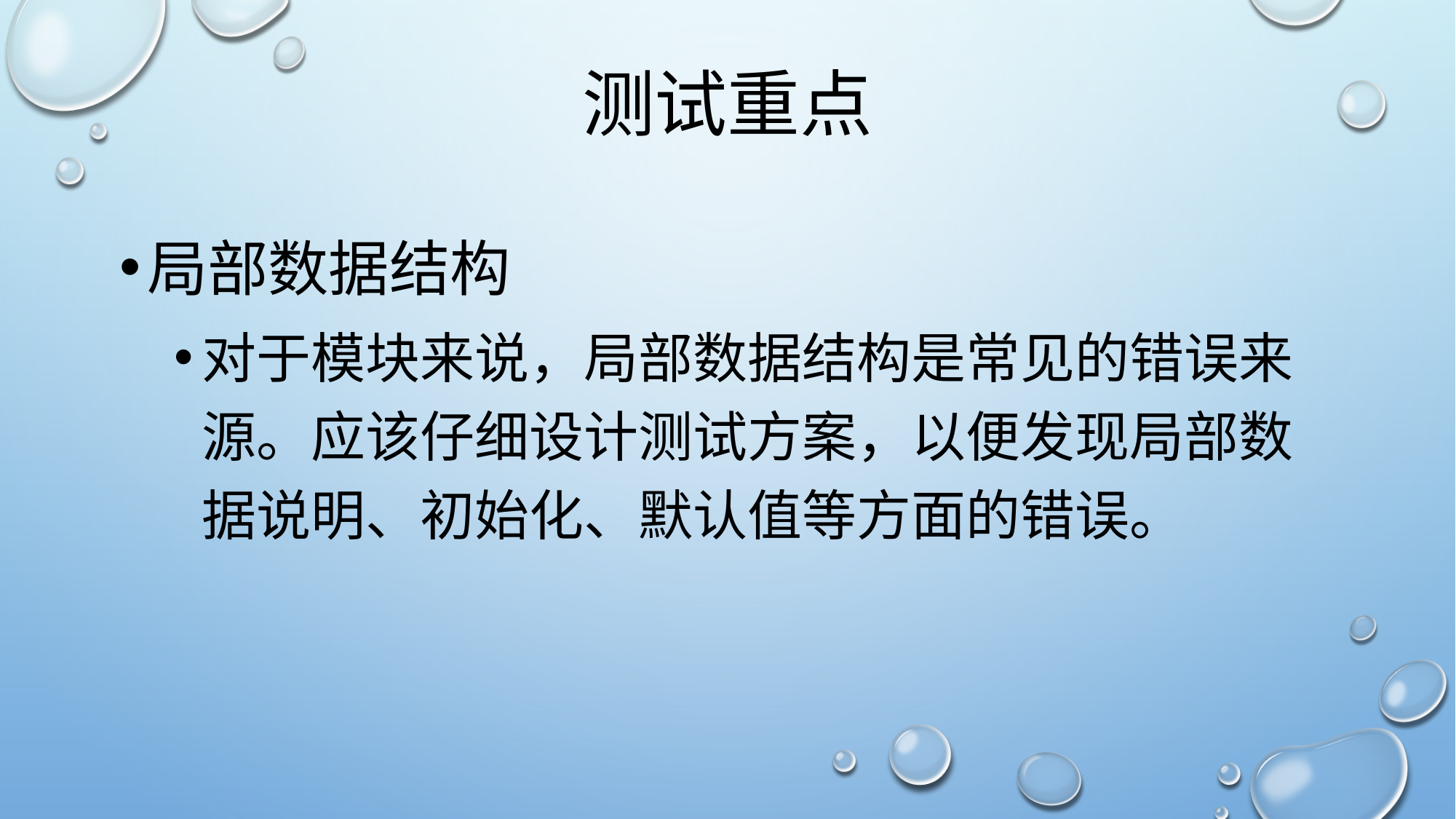

# 测试重点
局部数据结构
对于模块来说，局部数据结构是常见的错误来源。应该仔细设计测试方案，以便发现局部数据说明、初始化、默认值等方面的错误。